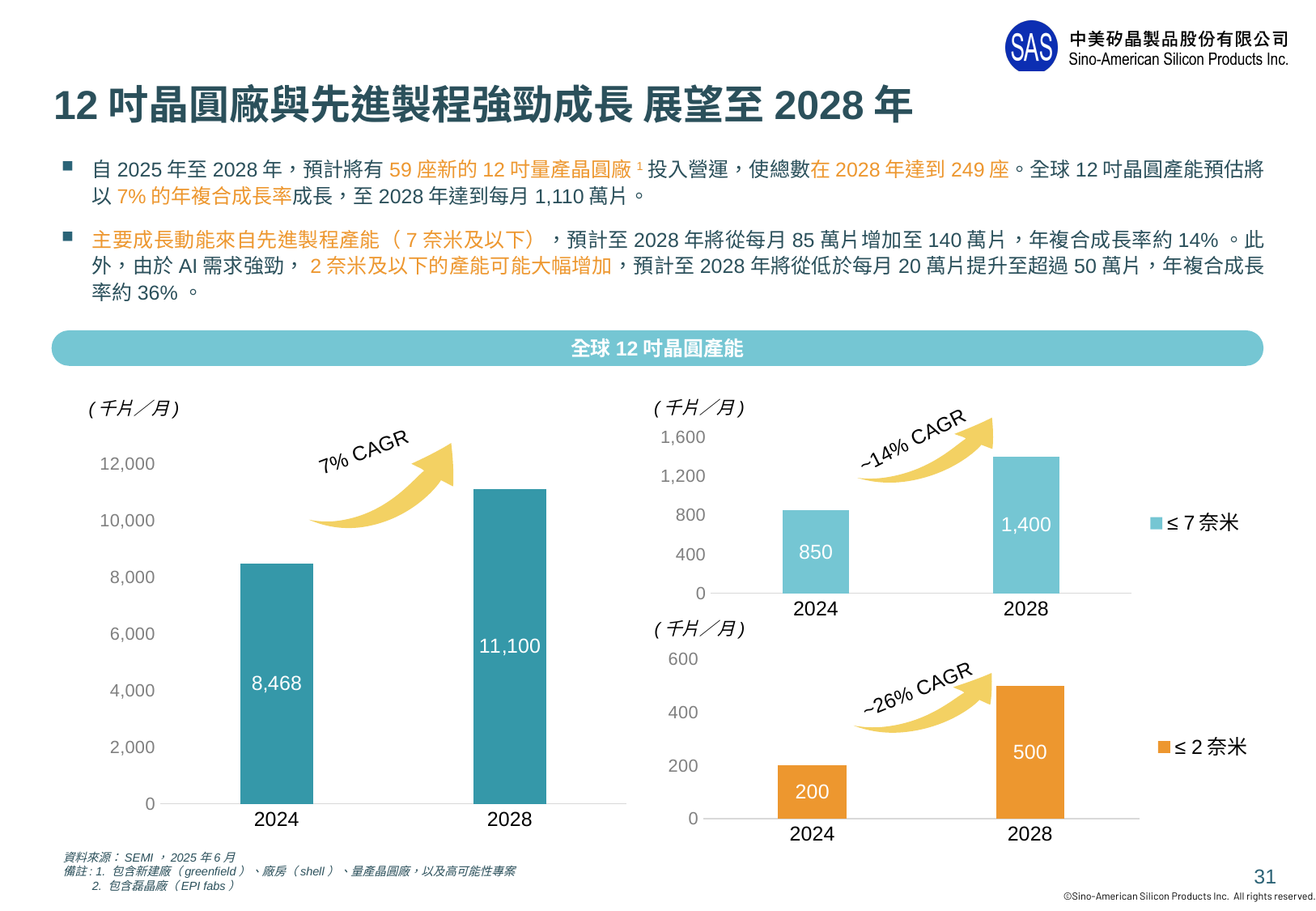

# 12吋晶圓廠與先進製程強勁成長 展望至2028年
自2025年至2028年，預計將有59座新的12吋量產晶圓廠1投入營運，使總數在2028年達到249座。全球12吋晶圓產能預估將以7%的年複合成長率成長，至2028年達到每月1,110萬片。
主要成長動能來自先進製程產能（7奈米及以下），預計至2028年將從每月85萬片增加至140萬片，年複合成長率約14%。此外，由於AI需求強勁，2奈米及以下的產能可能大幅增加，預計至2028年將從低於每月20萬片提升至超過50萬片，年複合成長率約36%。
全球12吋晶圓產能
(千片／月)

### Chart

| Category | ≤ 7奈米 |
|---|---|
| 2024 | 850.0 |
| 2028 | 1400.0 |
~14% CAGR

(千片／月)

### Chart

| Category | Total |
|---|---|
| 2024 | 8468.0 |
| 2028 | 11100.0 |
7% CAGR

(千片／月)

### Chart

| Category | ≤ 2奈米 |
|---|---|
| 2024 | 200.0 |
| 2028 | 500.0 |
~26% CAGR

資料來源：SEMI，2025年6月
備註: 1. 包含新建廠（greenfield）、廠房（shell）、量產晶圓廠，以及高可能性專案
         2. 包含磊晶廠（EPI fabs）
31